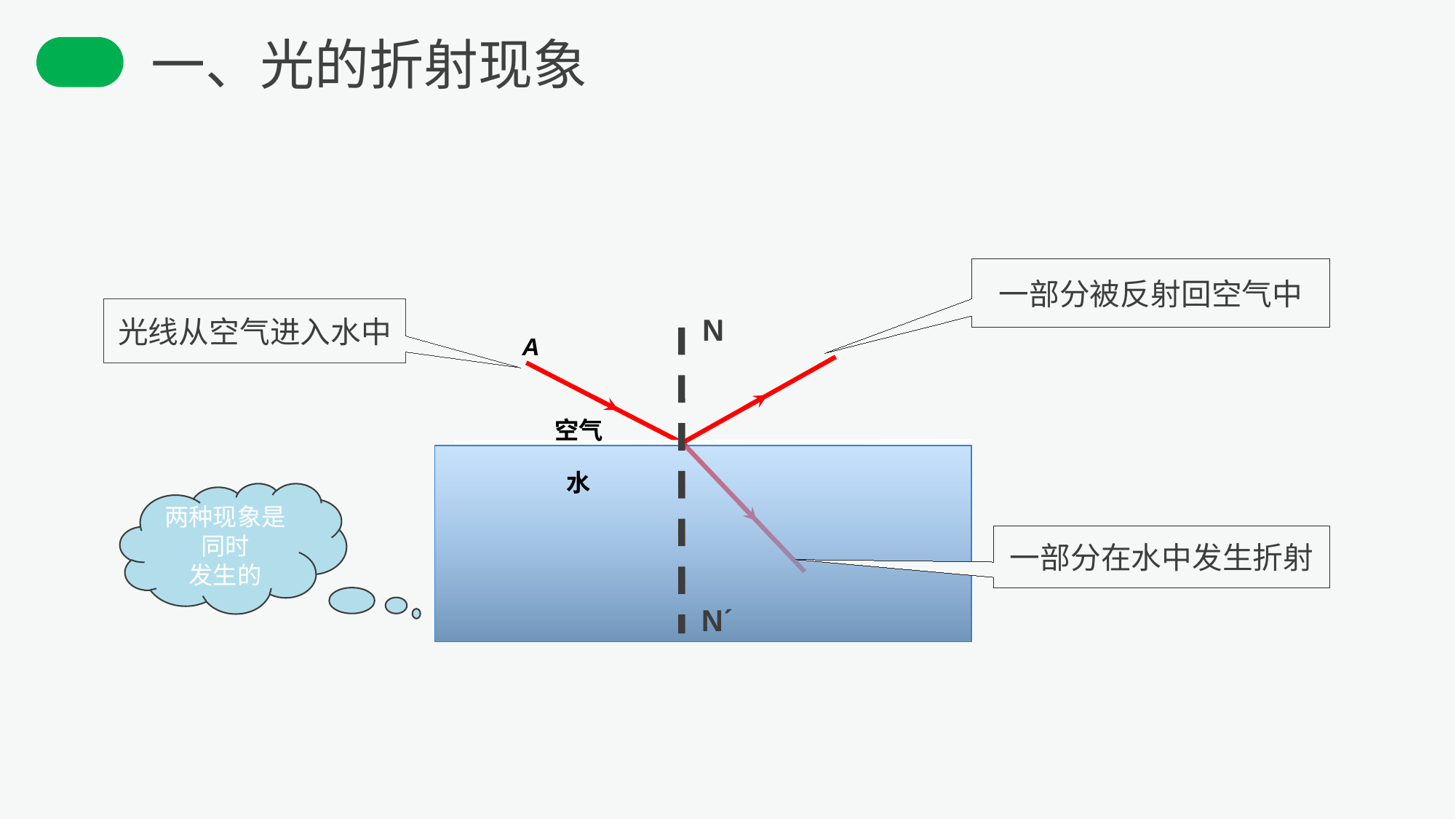

一、光的折射现象
一部分被反射回空气中
光线从空气进入水中
N

Nˊ

A

空气

水

两种现象是同时
发生的

一部分在水中发生折射